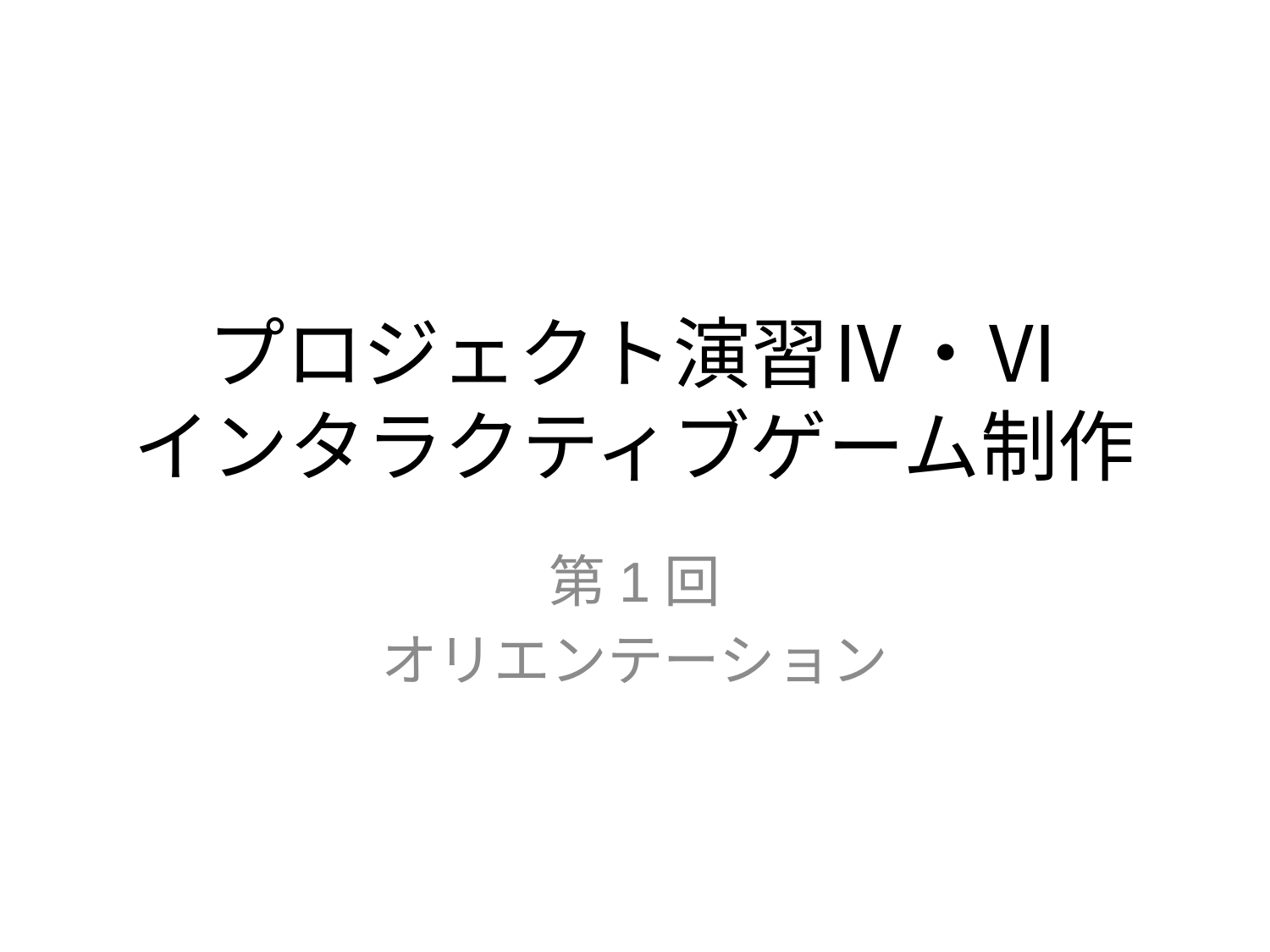

# プロジェクト演習Ⅳ・Ⅵ インタラクティブゲーム制作
第1回
オリエンテーション